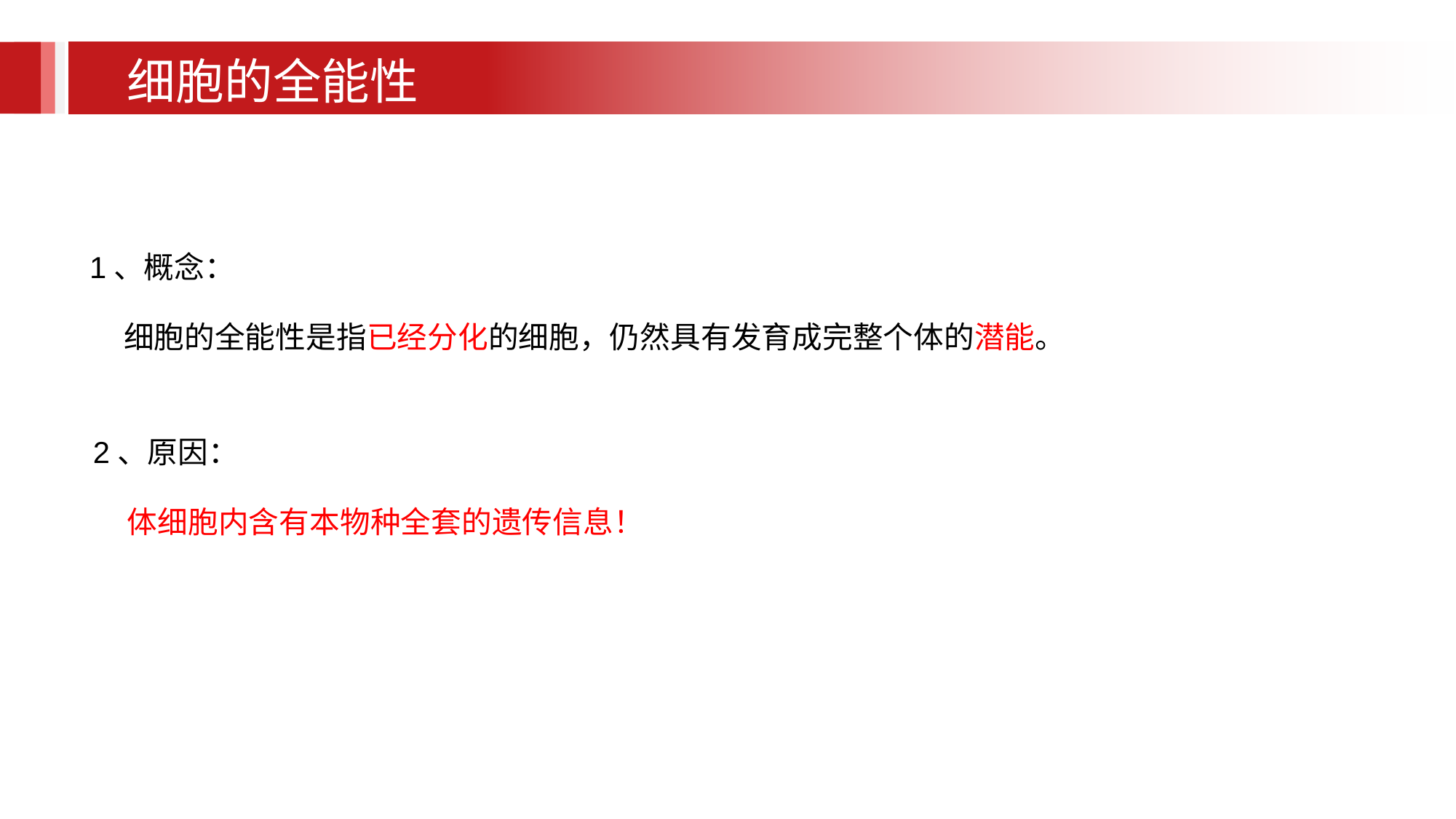

细胞的全能性
1、概念：
    细胞的全能性是指已经分化的细胞，仍然具有发育成完整个体的潜能。
2、原因：
    体细胞内含有本物种全套的遗传信息！